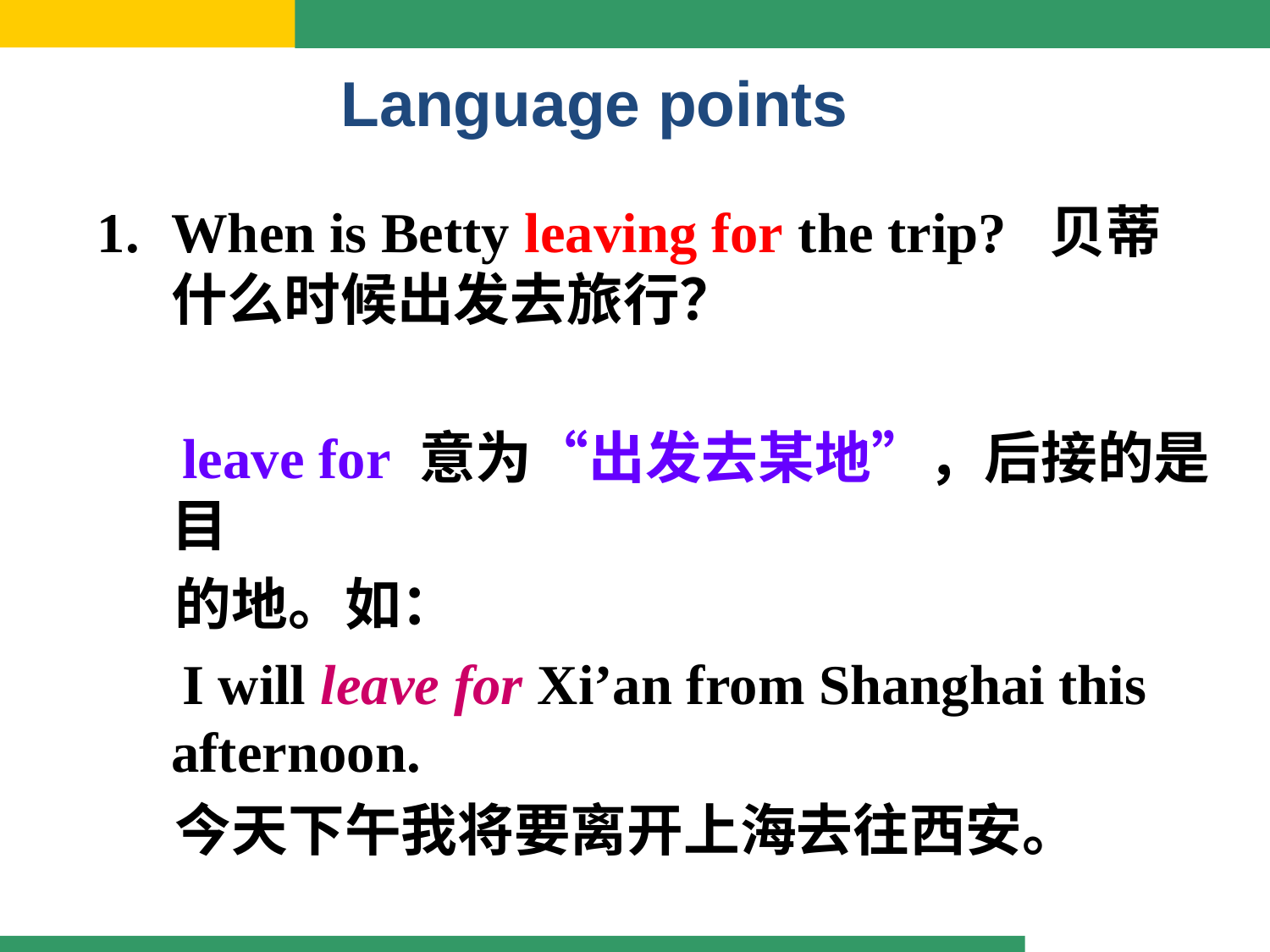

Language points
When is Betty leaving for the trip?  贝蒂什么时候出发去旅行？

      leave for 意为“出发去某地”，后接的是目
     的地。如：
      I will leave for Xi’an from Shanghai this afternoon.
     今天下午我将要离开上海去往西安。